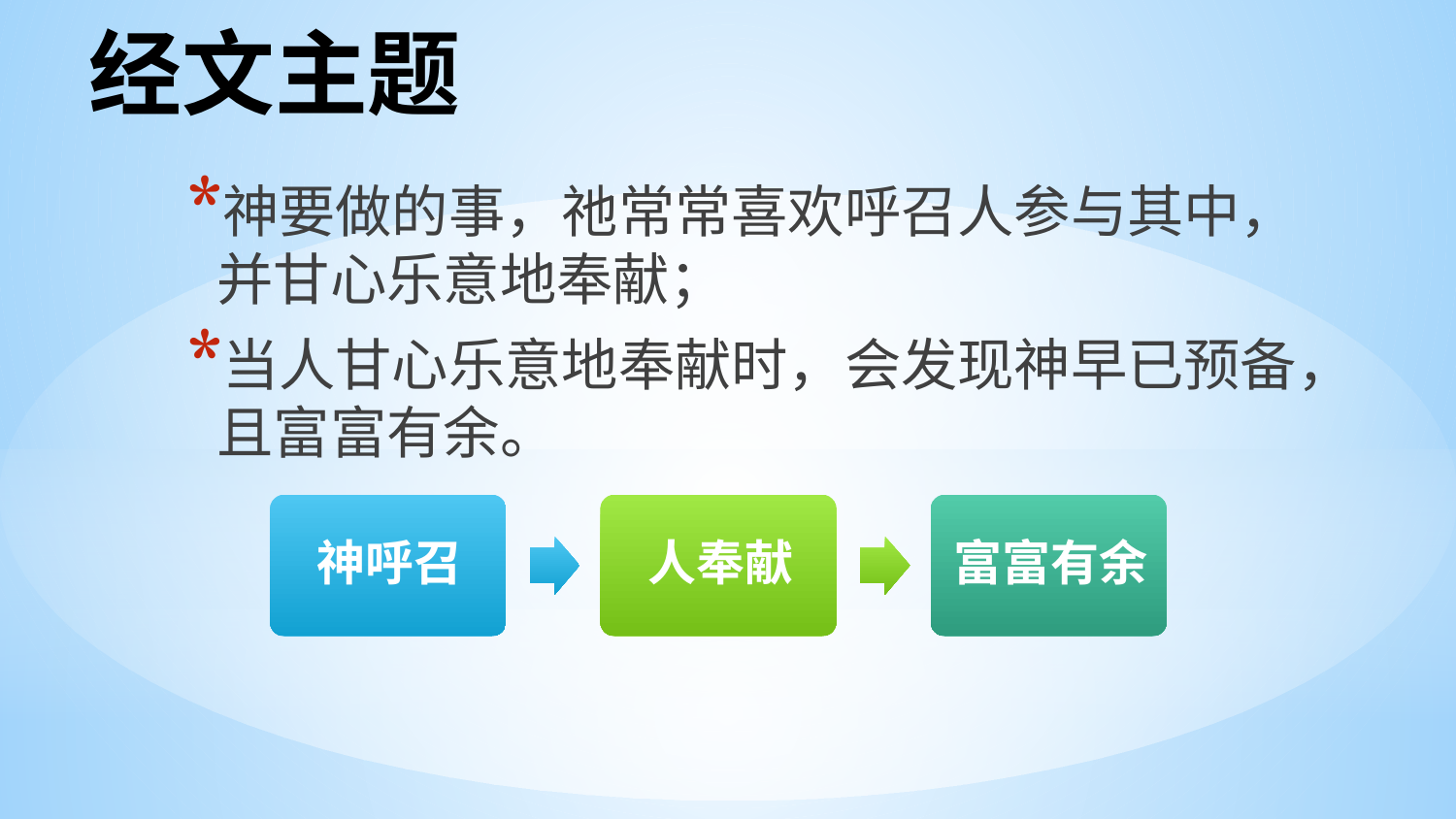

# 经文主题
神要做的事，祂常常喜欢呼召人参与其中，并甘心乐意地奉献；
当人甘心乐意地奉献时，会发现神早已预备，且富富有余。
神呼召

人奉献

富富有余